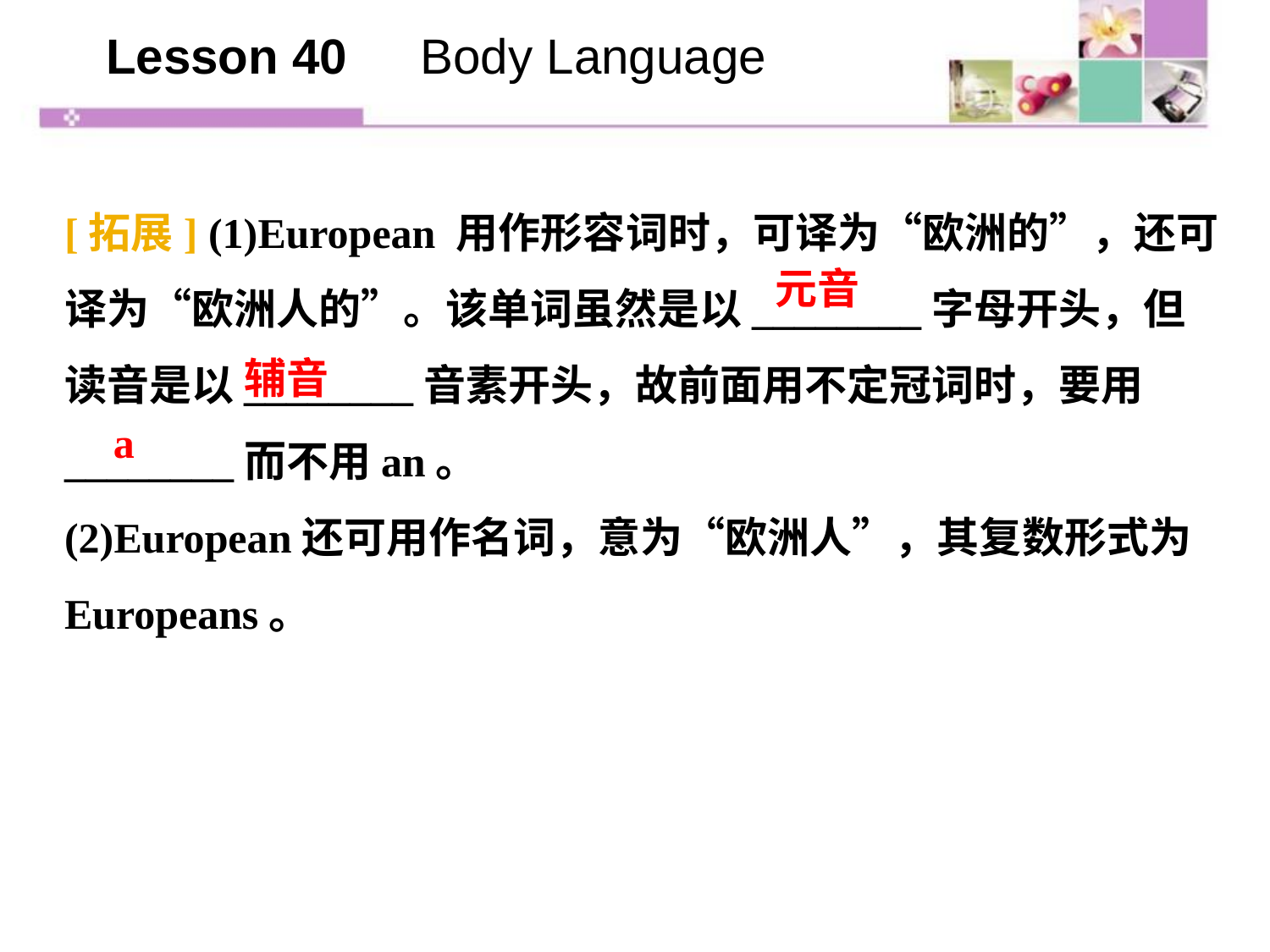

Lesson 40　Body Language
[拓展] (1)European 用作形容词时，可译为“欧洲的”，还可译为“欧洲人的”。该单词虽然是以________字母开头，但读音是以________音素开头，故前面用不定冠词时，要用________而不用an。
(2)European还可用作名词，意为“欧洲人”，其复数形式为Europeans。
元音
辅音
a